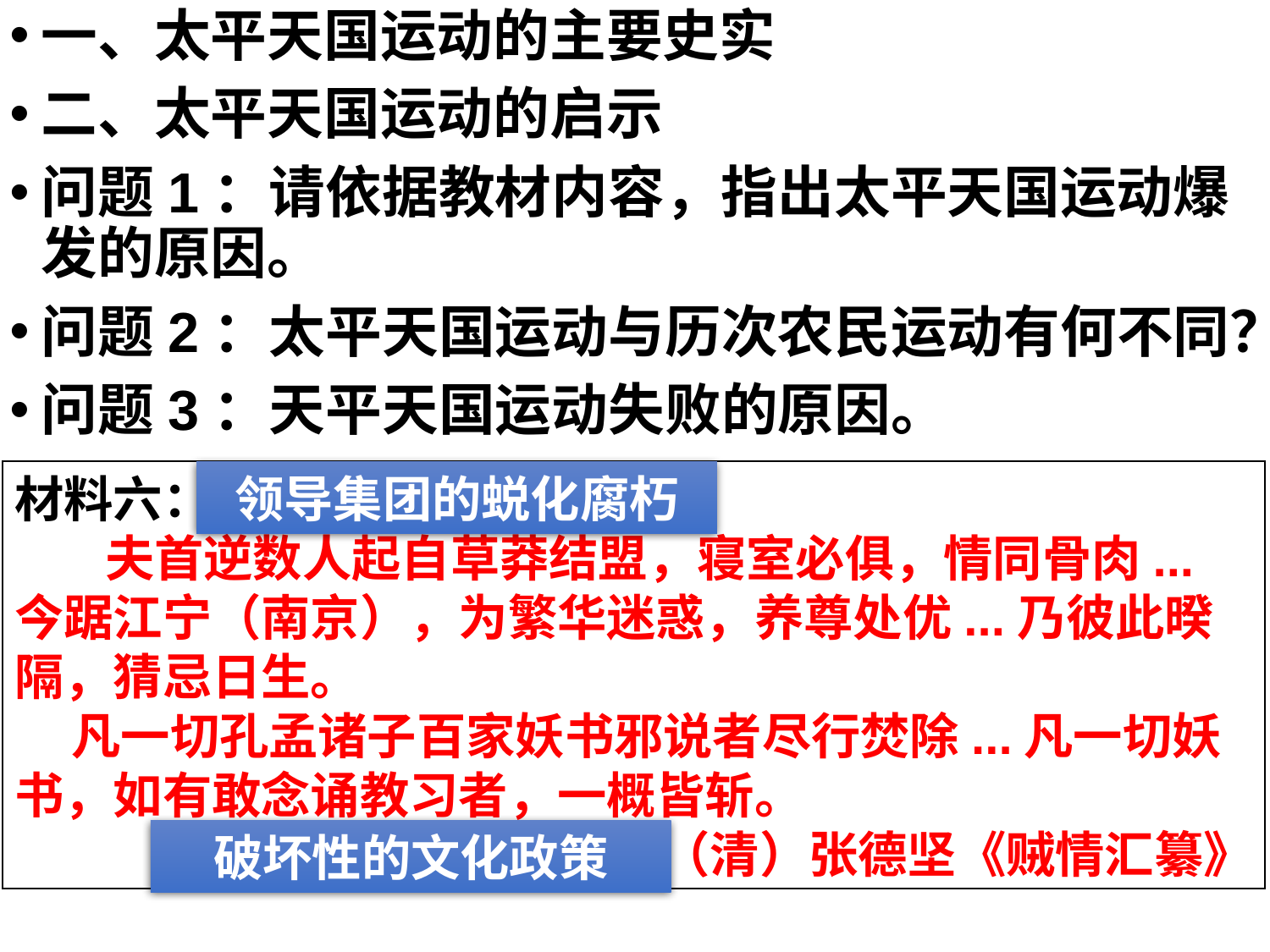

一、太平天国运动的主要史实
二、太平天国运动的启示
问题1：请依据教材内容，指出太平天国运动爆发的原因。
问题2：太平天国运动与历次农民运动有何不同？
问题3：天平天国运动失败的原因。

材料六：
       夫首逆数人起自草莽结盟，寝室必俱，情同骨肉...今踞江宁（南京），为繁华迷惑，养尊处优...乃彼此暌隔，猜忌日生。
    凡一切孔孟诸子百家妖书邪说者尽行焚除...凡一切妖书，如有敢念诵教习者，一概皆斩。
                       ——（清）张德坚《贼情汇纂》
领导集团的蜕化腐朽
破坏性的文化政策